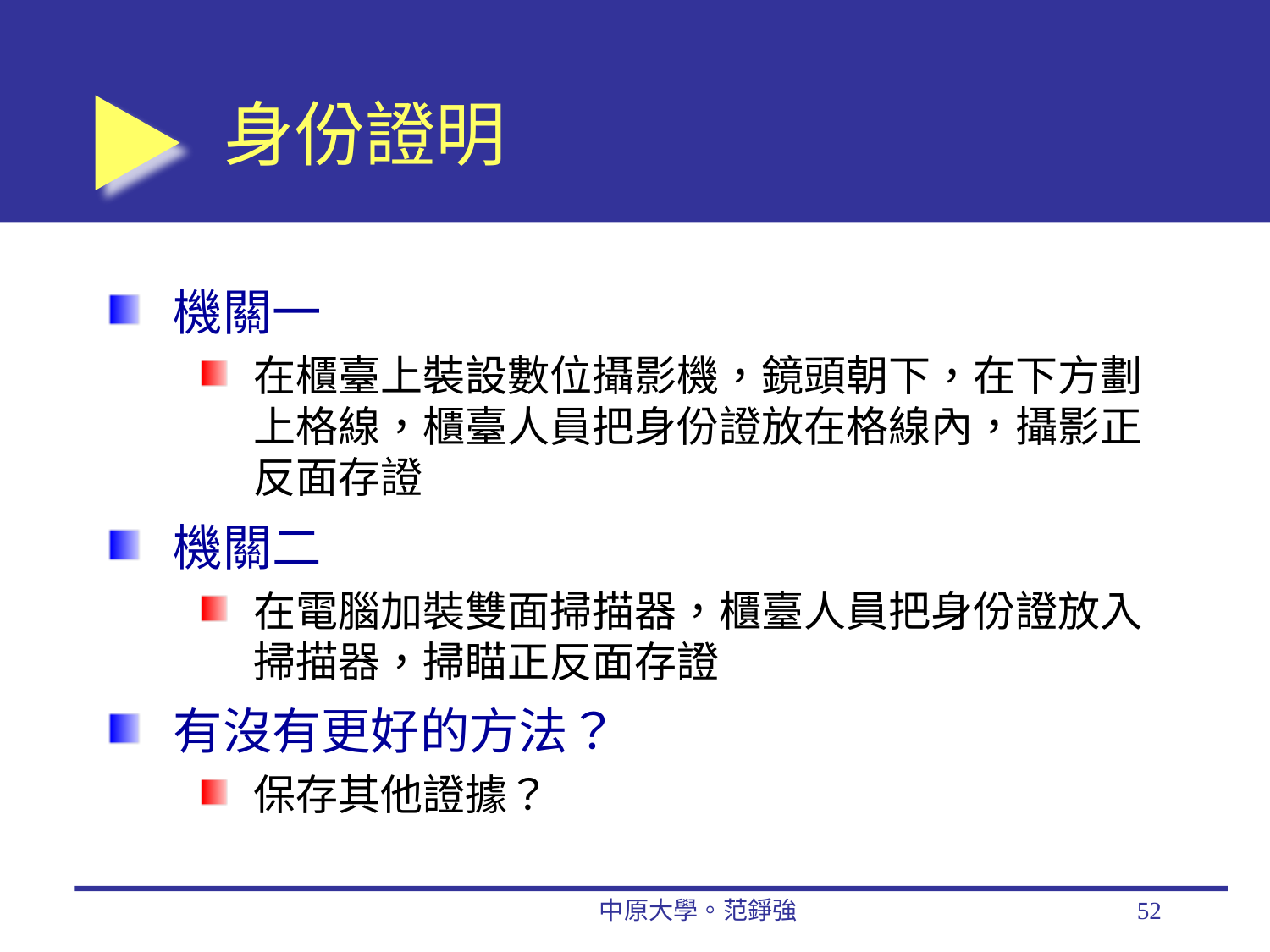

# 身份證明
機關一
在櫃臺上裝設數位攝影機，鏡頭朝下，在下方劃上格線，櫃臺人員把身份證放在格線內，攝影正反面存證
機關二
在電腦加裝雙面掃描器，櫃臺人員把身份證放入掃描器，掃瞄正反面存證
有沒有更好的方法？
保存其他證據？

中原大學。范錚強
52